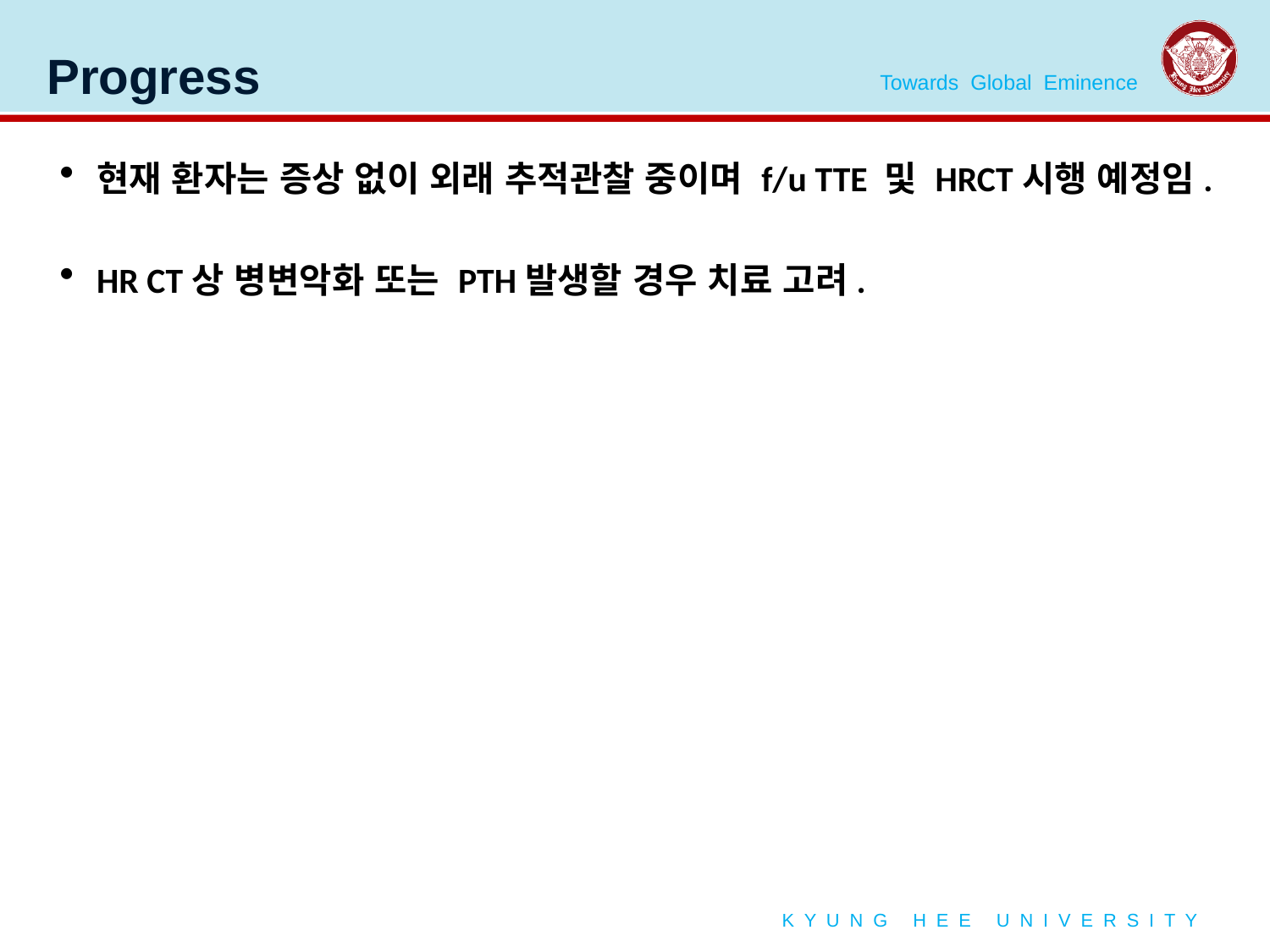

# Progress
현재 환자는 증상 없이 외래 추적관찰 중이며 f/u TTE 및 HRCT시행 예정임.

HR CT상 병변악화 또는 PTH발생할 경우 치료 고려.